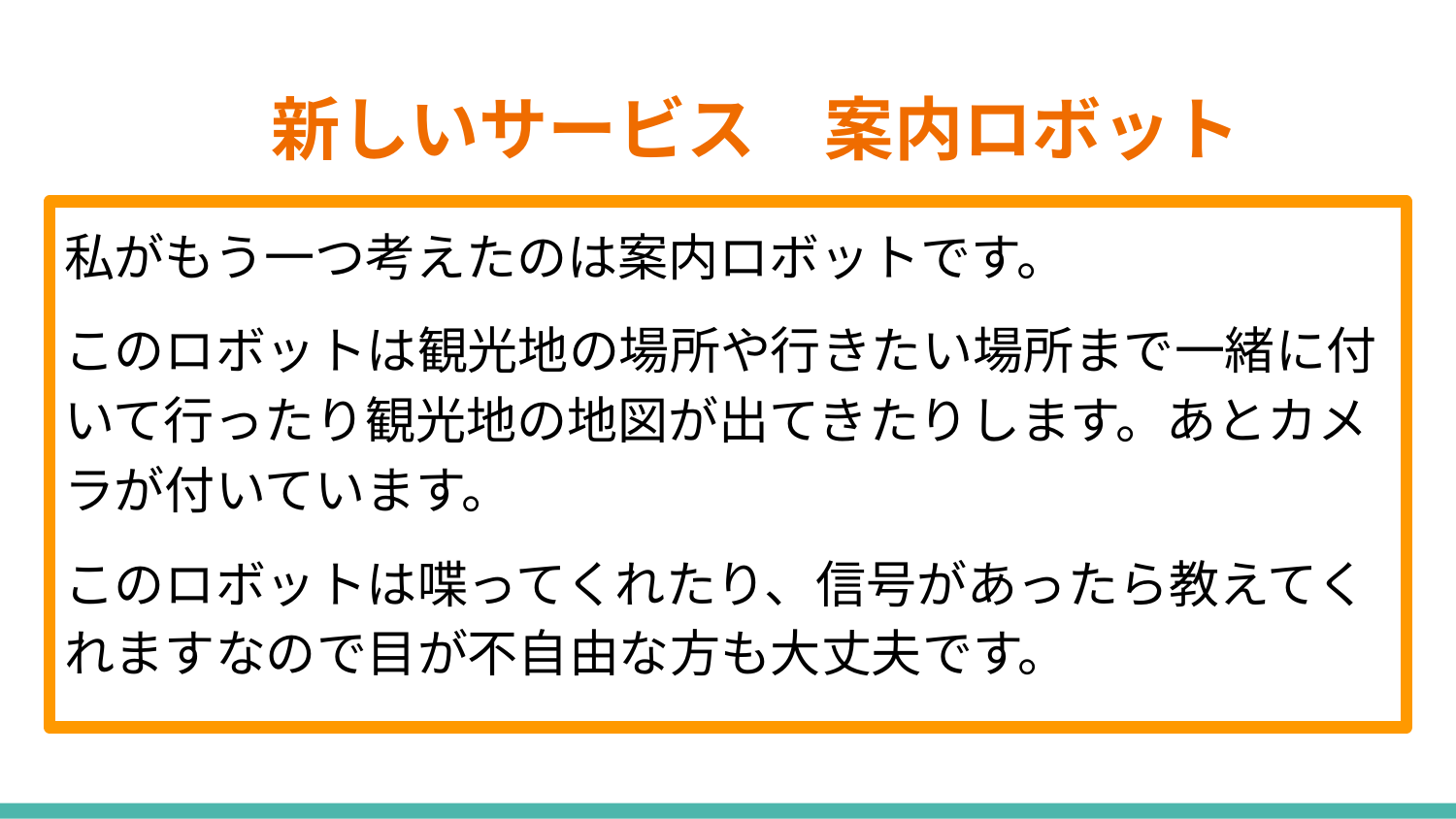

# 新しいサービス　案内ロボット
私がもう一つ考えたのは案内ロボットです。
このロボットは観光地の場所や行きたい場所まで一緒に付いて行ったり観光地の地図が出てきたりします。あとカメラが付いています。
このロボットは喋ってくれたり、信号があったら教えてくれますなので目が不自由な方も大丈夫です。